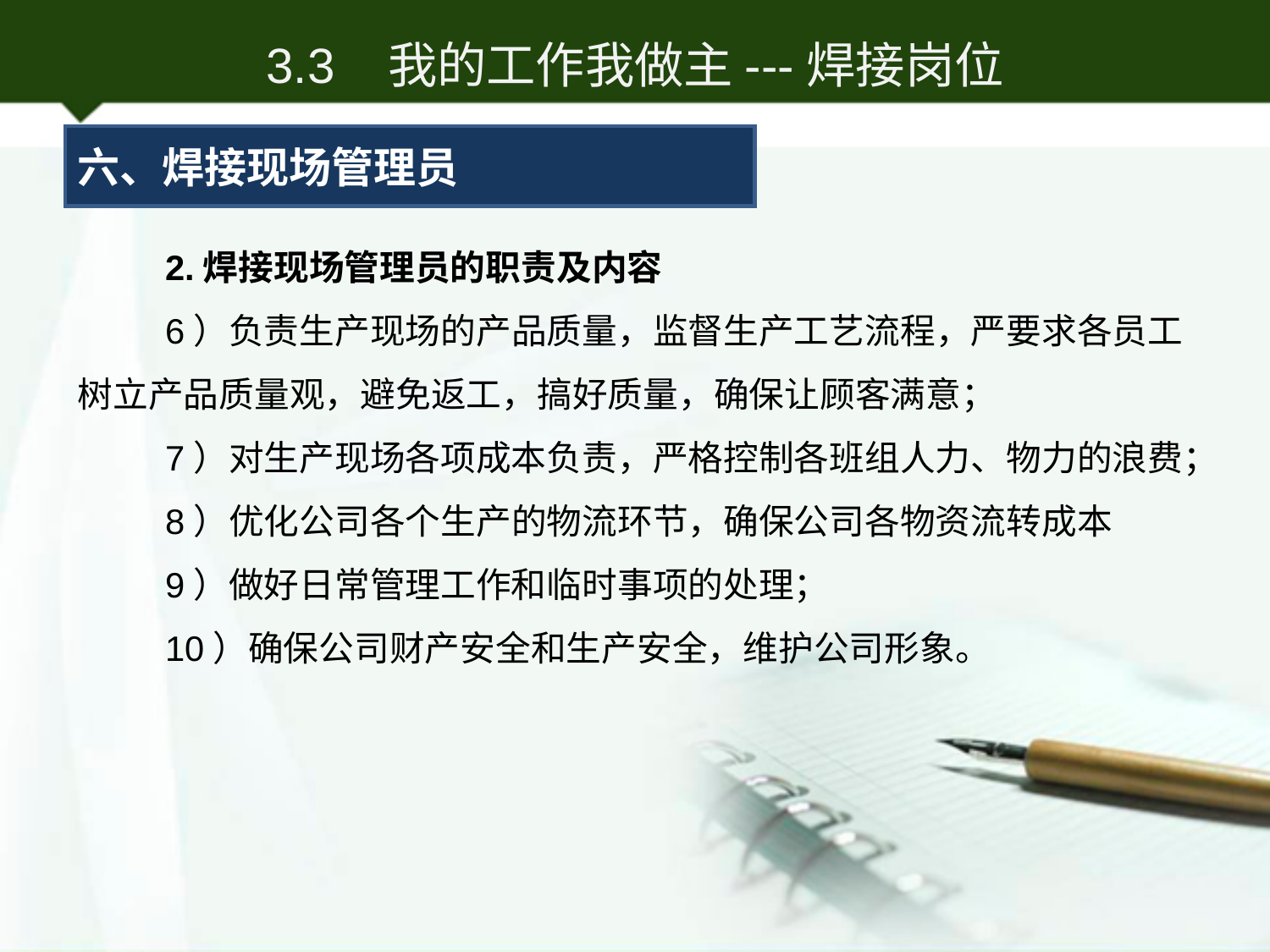

3.3   我的工作我做主---焊接岗位
六、焊接现场管理员
2.焊接现场管理员的职责及内容
6）负责生产现场的产品质量，监督生产工艺流程，严要求各员工树立产品质量观，避免返工，搞好质量，确保让顾客满意；
7）对生产现场各项成本负责，严格控制各班组人力、物力的浪费；
8）优化公司各个生产的物流环节，确保公司各物资流转成本
9）做好日常管理工作和临时事项的处理；
10）确保公司财产安全和生产安全，维护公司形象。